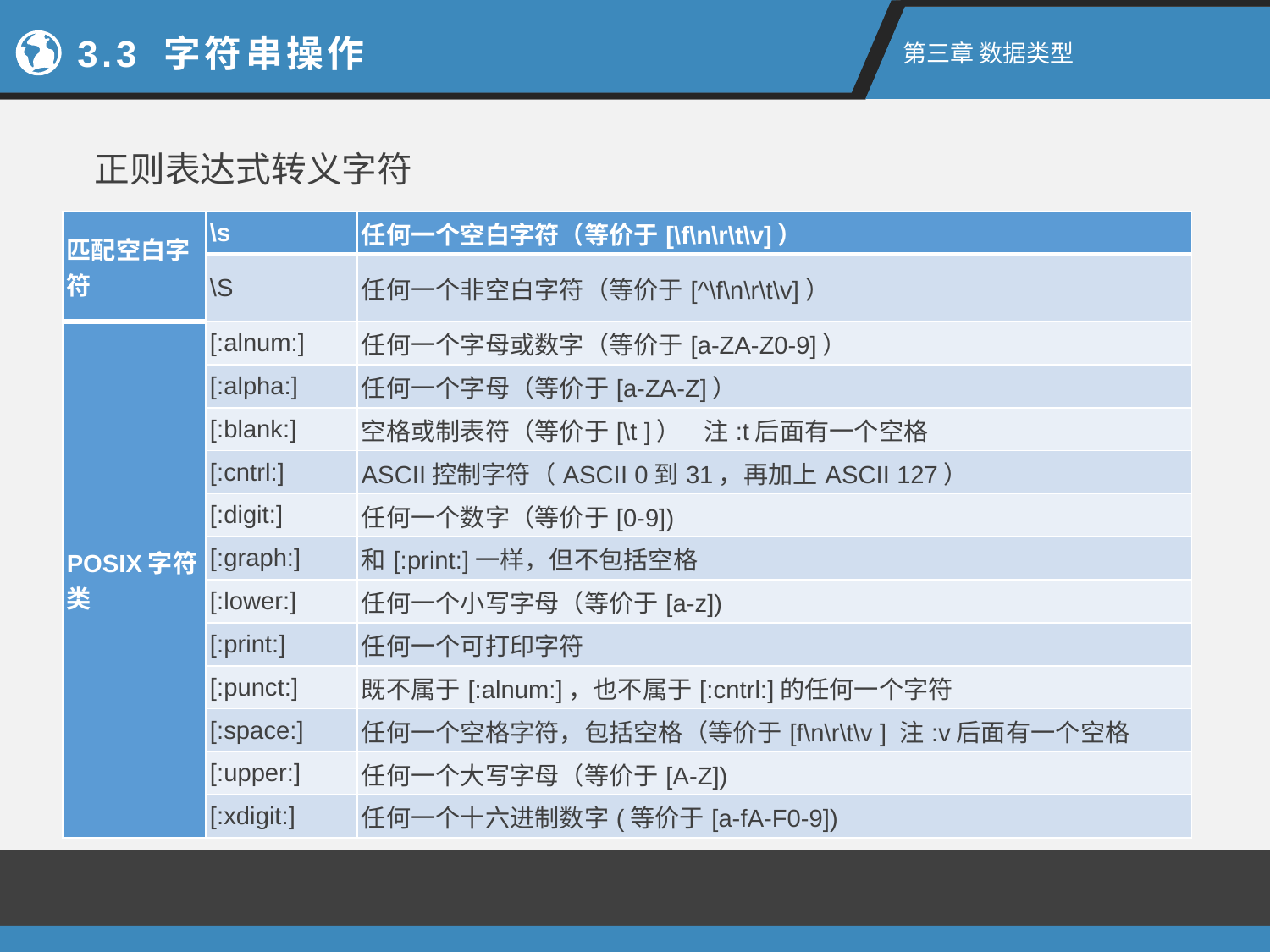

2.1新手上路
3.3 字符串操作

第二章 R语言入门
第三章 数据类型
正则表达式转义字符
| 匹配空白字符 | \s | 任何一个空白字符（等价于[\f\n\r\t\v]） |
| --- | --- | --- |
|  | \S | 任何一个非空白字符（等价于[^\f\n\r\t\v]） |
| POSIX字符类 | [:alnum:] | 任何一个字母或数字（等价于[a-ZA-Z0-9]） |
|  | [:alpha:] | 任何一个字母（等价于[a-ZA-Z]） |
|  | [:blank:] | 空格或制表符（等价于[\t ]）    注:t后面有一个空格 |
|  | [:cntrl:] | ASCII控制字符（ASCII 0到31，再加上ASCII 127） |
|  | [:digit:] | 任何一个数字（等价于[0-9]) |
|  | [:graph:] | 和[:print:]一样，但不包括空格 |
|  | [:lower:] | 任何一个小写字母（等价于[a-z]) |
|  | [:print:] | 任何一个可打印字符 |
|  | [:punct:] | 既不属于[:alnum:]，也不属于[:cntrl:]的任何一个字符 |
|  | [:space:] | 任何一个空格字符，包括空格（等价于[f\n\r\t\v ] 注:v后面有一个空格 |
|  | [:upper:] | 任何一个大写字母（等价于[A-Z]) |
|  | [:xdigit:] | 任何一个十六进制数字(等价于[a-fA-F0-9]) |